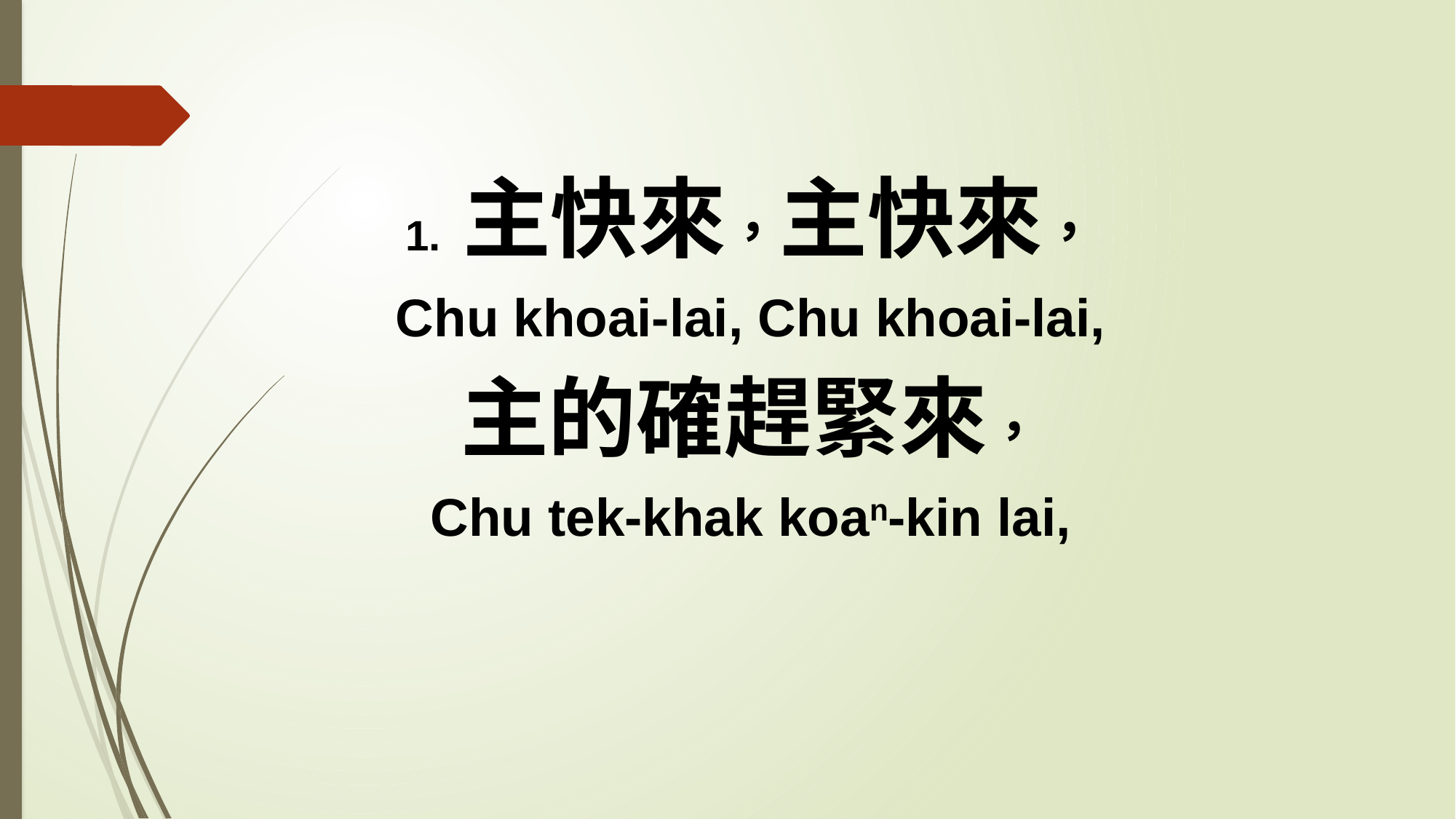

1. 主快來，主快來，
Chu khoai-lai, Chu khoai-lai,
主的確趕緊來，
Chu tek-khak koan-kin lai,